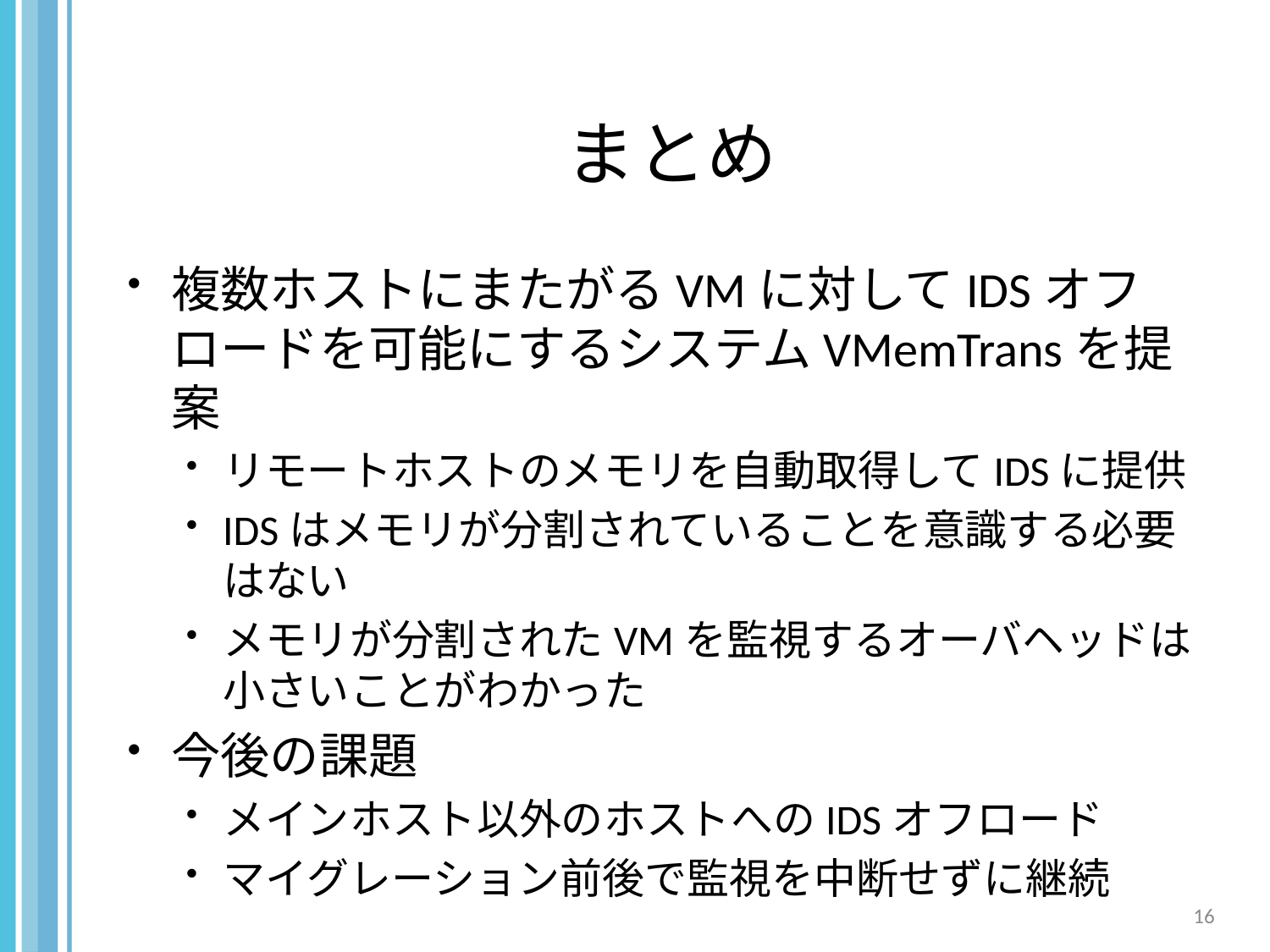

# まとめ
複数ホストにまたがるVMに対してIDSオフロードを可能にするシステムVMemTransを提案
リモートホストのメモリを自動取得してIDSに提供
IDSはメモリが分割されていることを意識する必要はない
メモリが分割されたVMを監視するオーバヘッドは小さいことがわかった
今後の課題
メインホスト以外のホストへのIDSオフロード
マイグレーション前後で監視を中断せずに継続

16